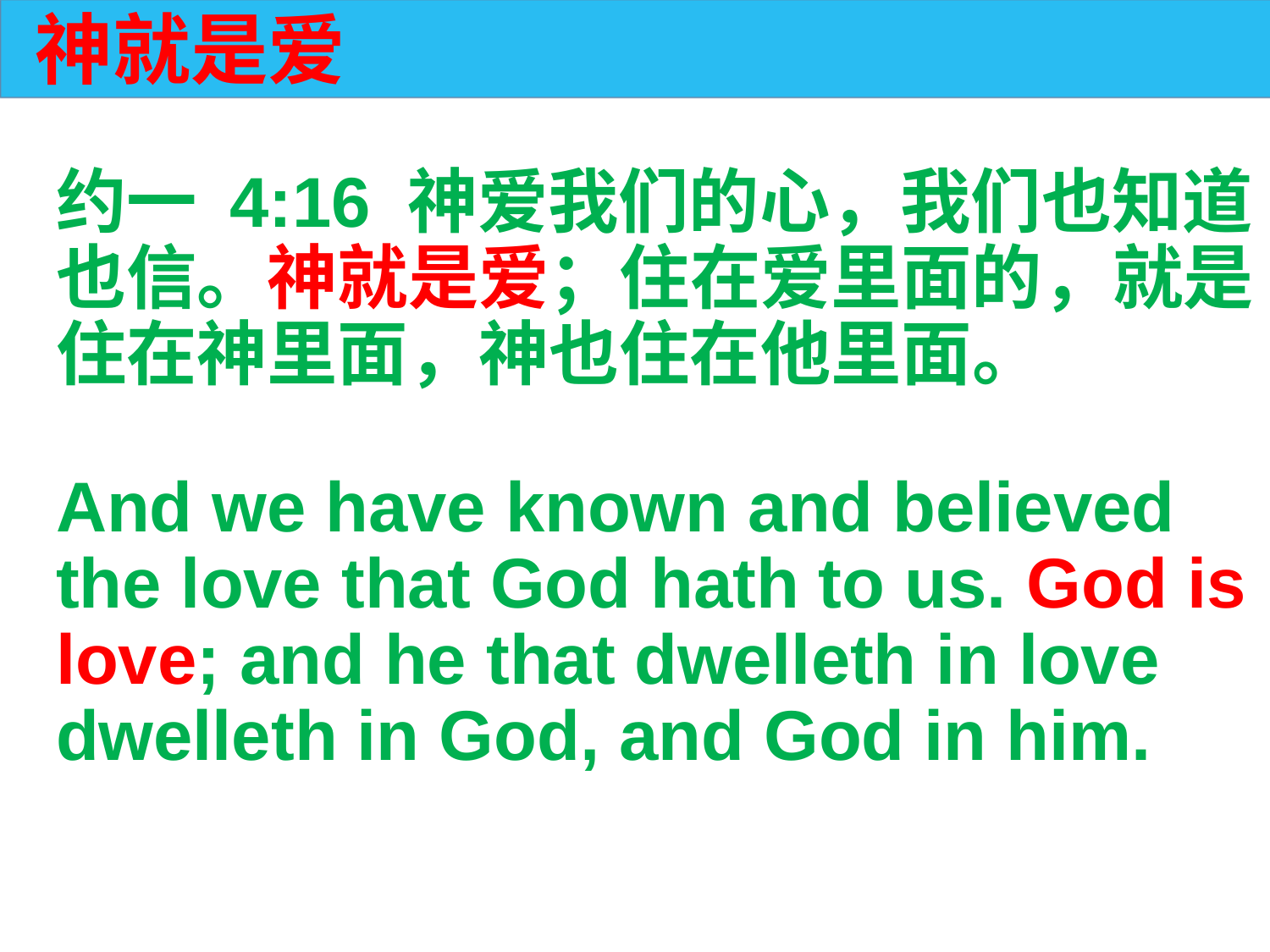

神就是爱
约一 4:16 神爱我们的心，我们也知道也信。神就是爱；住在爱里面的，就是住在神里面，神也住在他里面。

And we have known and believed the love that God hath to us. God is love; and he that dwelleth in love dwelleth in God, and God in him.